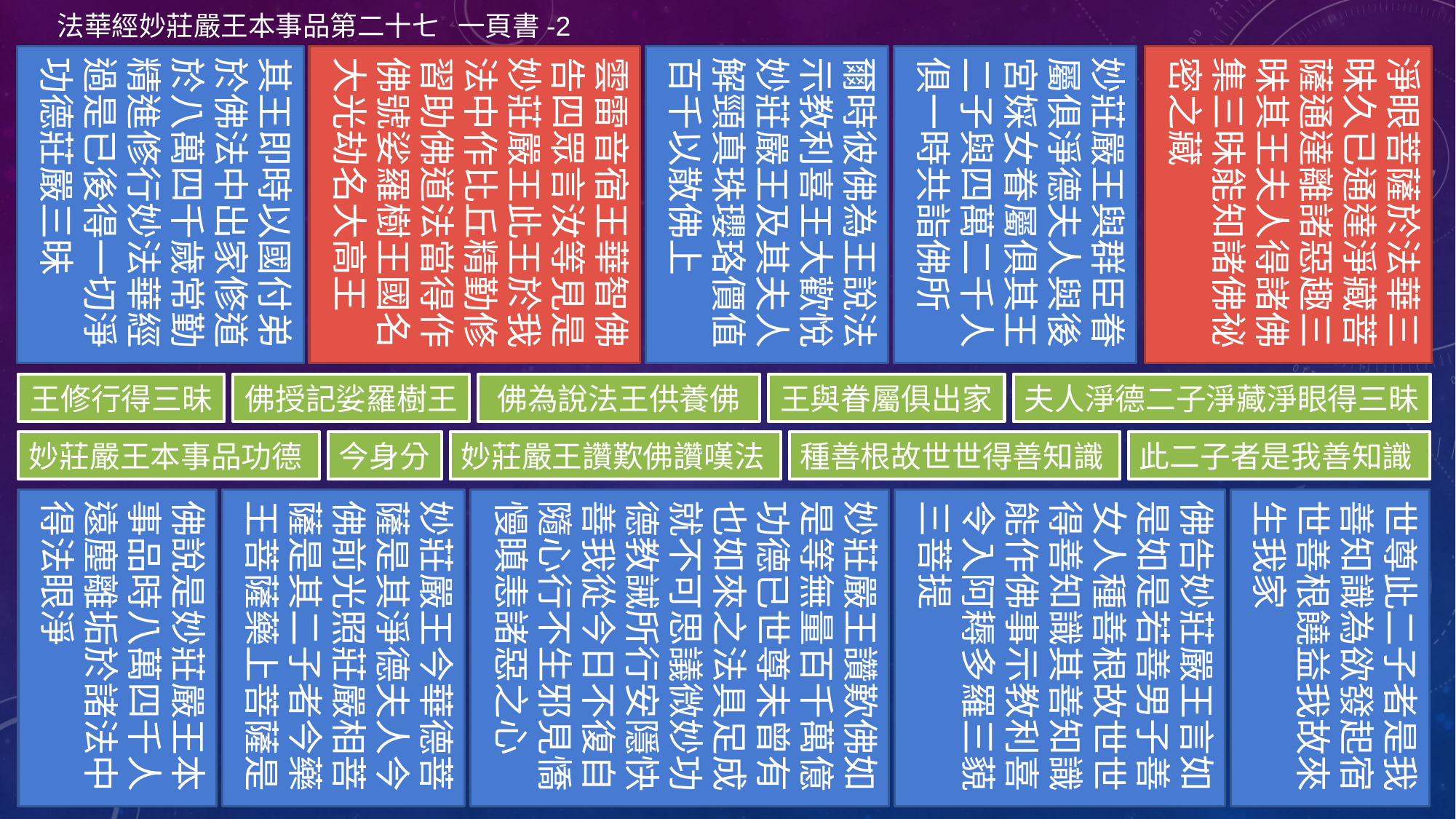

法華經妙莊嚴王本事品第二十七   一頁書-2
其王即時以國付弟於佛法中出家修道於八萬四千歲常勤精進修行妙法華經過是已後得一切淨功德莊嚴三昧
雲雷音宿王華智佛告四眾言汝等見是妙莊嚴王此王於我法中作比丘精勤修習助佛道法當得作佛號娑羅樹王國名大光劫名大高王
爾時彼佛為王說法示教利喜王大歡悅妙莊嚴王及其夫人解頸真珠瓔珞價值百千以散佛上
妙莊嚴王與群臣眷屬俱淨德夫人與後宮婇女眷屬俱其王二子與四萬二千人俱一時共詣佛所
淨眼菩薩於法華三昧久已通達淨藏菩薩通達離諸惡趣三昧其王夫人得諸佛集三昧能知諸佛祕密之藏
王修行得三昧
佛授記娑羅樹王
佛為說法王供養佛
王與眷屬俱出家
夫人淨德二子淨藏淨眼得三昧
妙莊嚴王本事品功德
今身分
妙莊嚴王讚歎佛讚嘆法
種善根故世世得善知識
此二子者是我善知識
佛說是妙莊嚴王本事品時八萬四千人遠塵離垢於諸法中得法眼淨
妙莊嚴王今華德菩薩是其淨德夫人今佛前光照莊嚴相菩薩是其二子者今藥王菩薩藥上菩薩是
妙莊嚴王讚歎佛如是等無量百千萬億功德已世尊未曾有也如來之法具足成就不可思議微妙功德教誡所行安隱快善我從今日不復自隨心行不生邪見憍慢瞋恚諸惡之心
佛告妙莊嚴王言如是如是若善男子善女人種善根故世世得善知識其善知識能作佛事示教利喜令入阿耨多羅三藐三菩提
世尊此二子者是我善知識為欲發起宿世善根饒益我故來生我家
63